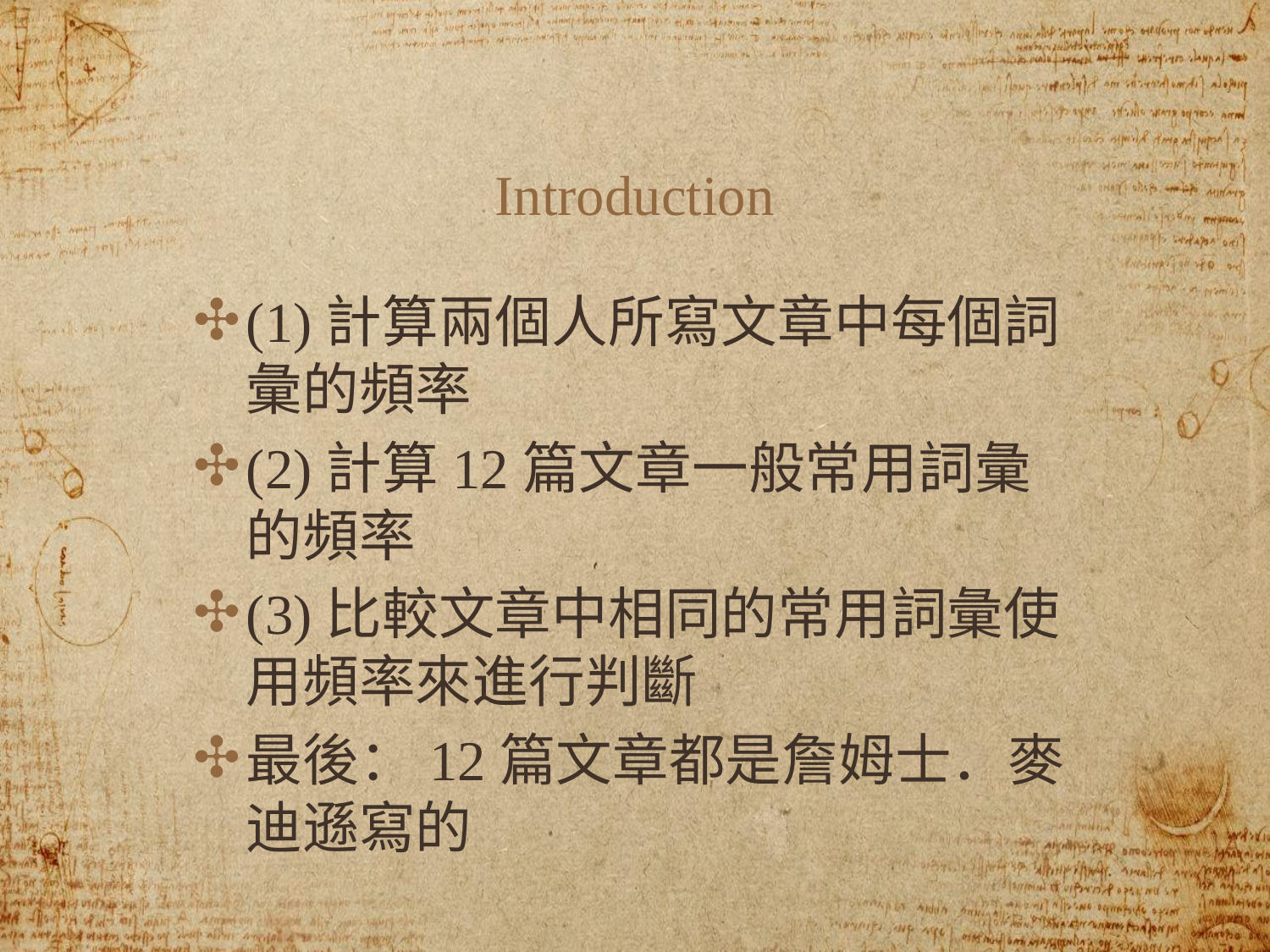

# Introduction
(1)計算兩個人所寫文章中每個詞彙的頻率
(2)計算12篇文章一般常用詞彙的頻率
(3)比較文章中相同的常用詞彙使用頻率來進行判斷
最後：12篇文章都是詹姆士．麥迪遜寫的